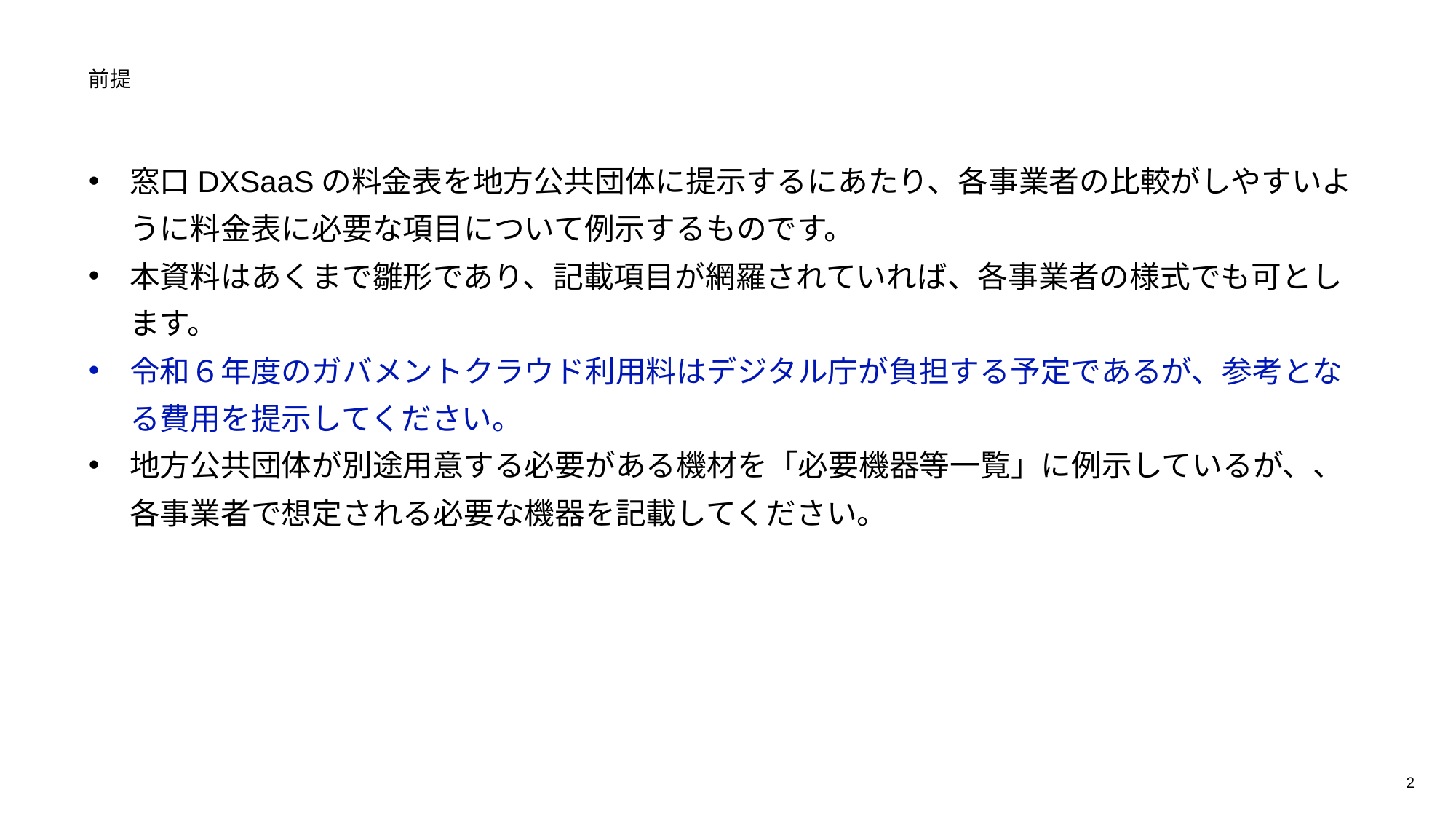

# 前提
窓口DXSaaSの料金表を地方公共団体に提示するにあたり、各事業者の比較がしやすいように料金表に必要な項目について例示するものです。
本資料はあくまで雛形であり、記載項目が網羅されていれば、各事業者の様式でも可とします。
令和６年度のガバメントクラウド利用料はデジタル庁が負担する予定であるが、参考となる費用を提示してください。
地方公共団体が別途用意する必要がある機材を「必要機器等一覧」に例示しているが、、各事業者で想定される必要な機器を記載してください。

2